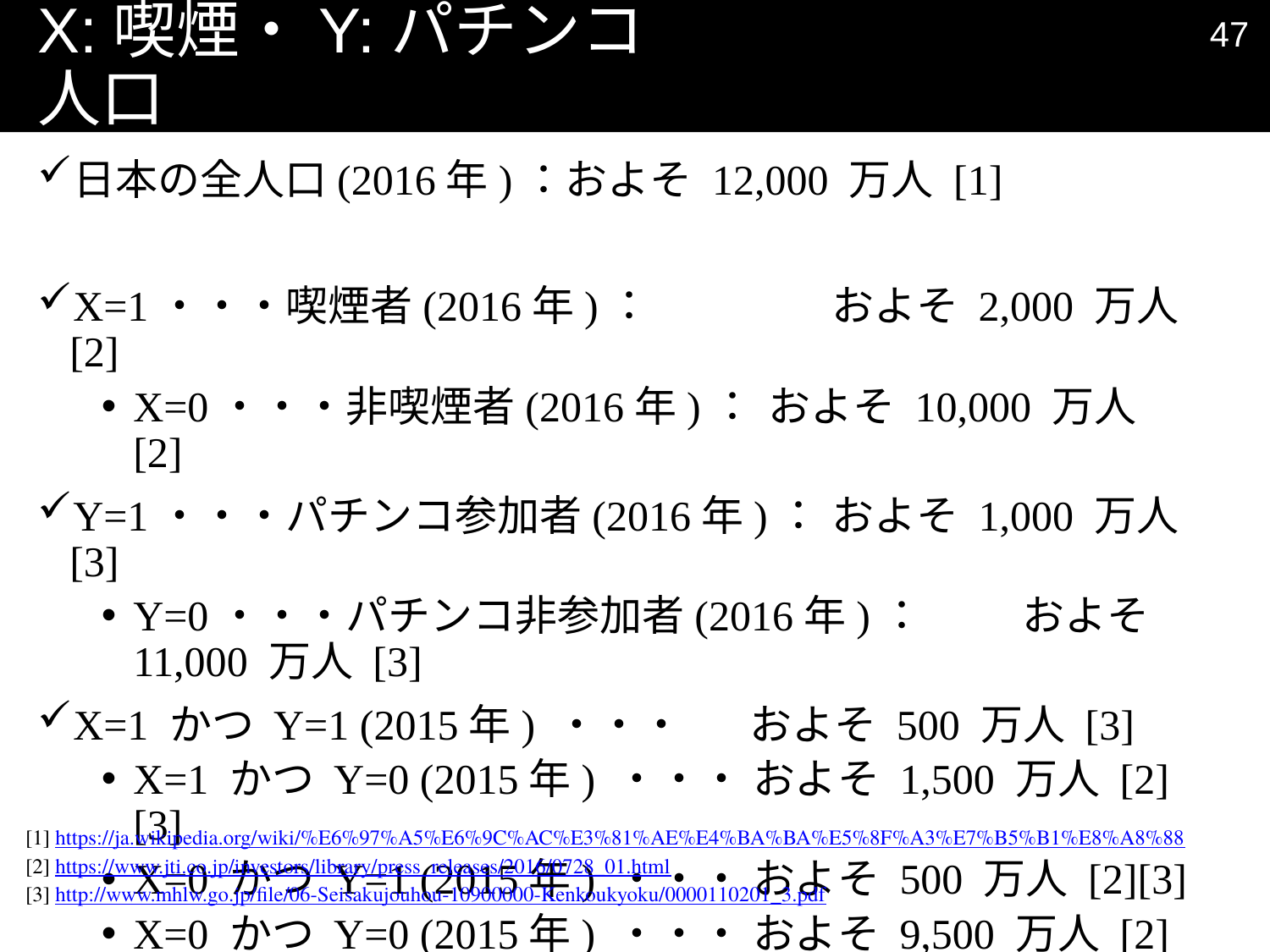

47
# X:喫煙・Y:パチンコ 人口
日本の全人口(2016年)：およそ 12,000 万人 [1]

X=1・・・喫煙者(2016年)：		およそ 2,000 万人 [2]
X=0・・・非喫煙者(2016年)：	およそ 10,000 万人 [2]
Y=1・・・パチンコ参加者(2016年)：	およそ 1,000 万人 [3]
Y=0・・・パチンコ非参加者(2016年)：	およそ 11,000 万人 [3]
X=1 かつ Y=1 (2015年) ・・・       およそ 500 万人 [3]
X=1 かつ Y=0 (2015年) ・・・ およそ 1,500 万人 [2][3]
X=0 かつ Y=1 (2015年) ・・・ およそ 500 万人 [2][3]
X=0 かつ Y=0 (2015年) ・・・ およそ 9,500 万人 [2][3]
[1] https://ja.wikipedia.org/wiki/%E6%97%A5%E6%9C%AC%E3%81%AE%E4%BA%BA%E5%8F%A3%E7%B5%B1%E8%A8%88
[2] https://www.jti.co.jp/investors/library/press_releases/2016/0728_01.html
[3] http://www.mhlw.go.jp/file/06-Seisakujouhou-10900000-Kenkoukyoku/0000110201_3.pdf